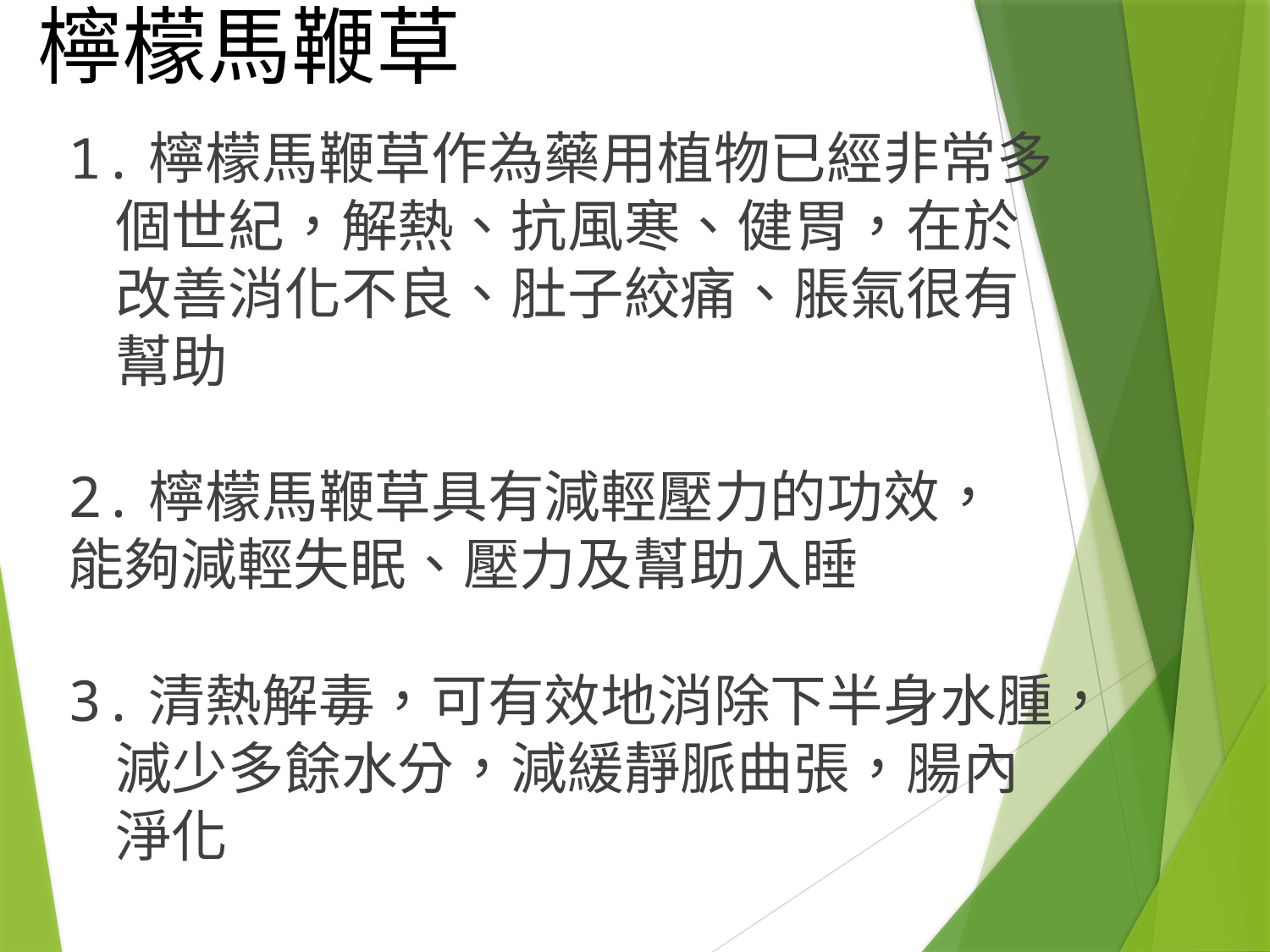

# 檸檬馬鞭草
1.檸檬馬鞭草作為藥用植物已經非常多個世紀，解熱、抗風寒、健胃，在於改善消化不良、肚子絞痛、脹氣很有幫助

2.檸檬馬鞭草具有減輕壓力的功效，
能夠減輕失眠、壓力及幫助入睡

3.清熱解毒，可有效地消除下半身水腫，減少多餘水分，減緩靜脈曲張，腸內淨化